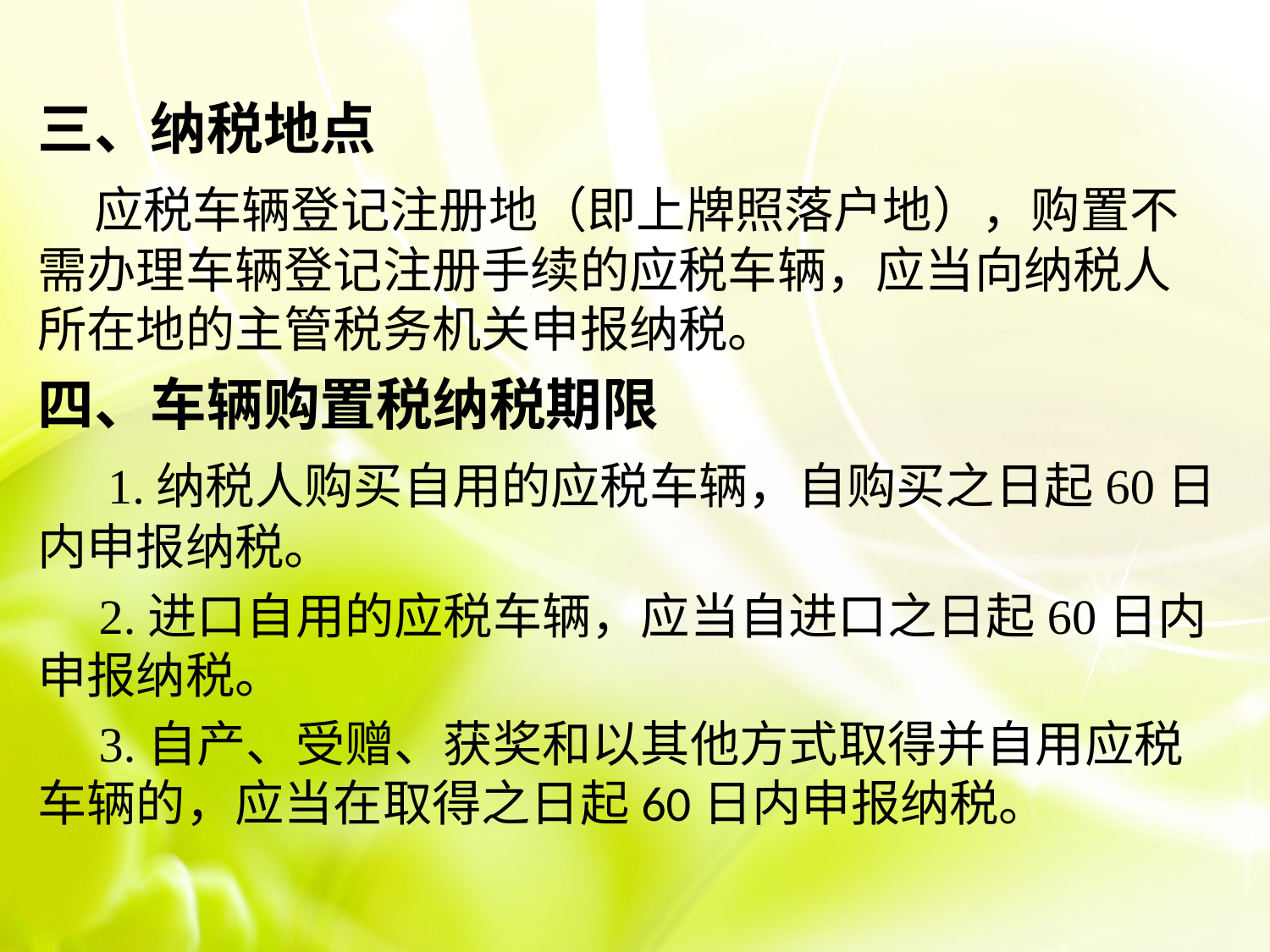

三、纳税地点
　应税车辆登记注册地（即上牌照落户地），购置不需办理车辆登记注册手续的应税车辆，应当向纳税人所在地的主管税务机关申报纳税。
四、车辆购置税纳税期限
　1.纳税人购买自用的应税车辆，自购买之日起60日内申报纳税。
　2.进口自用的应税车辆，应当自进口之日起60日内申报纳税。
　3.自产、受赠、获奖和以其他方式取得并自用应税车辆的，应当在取得之日起60日内申报纳税。